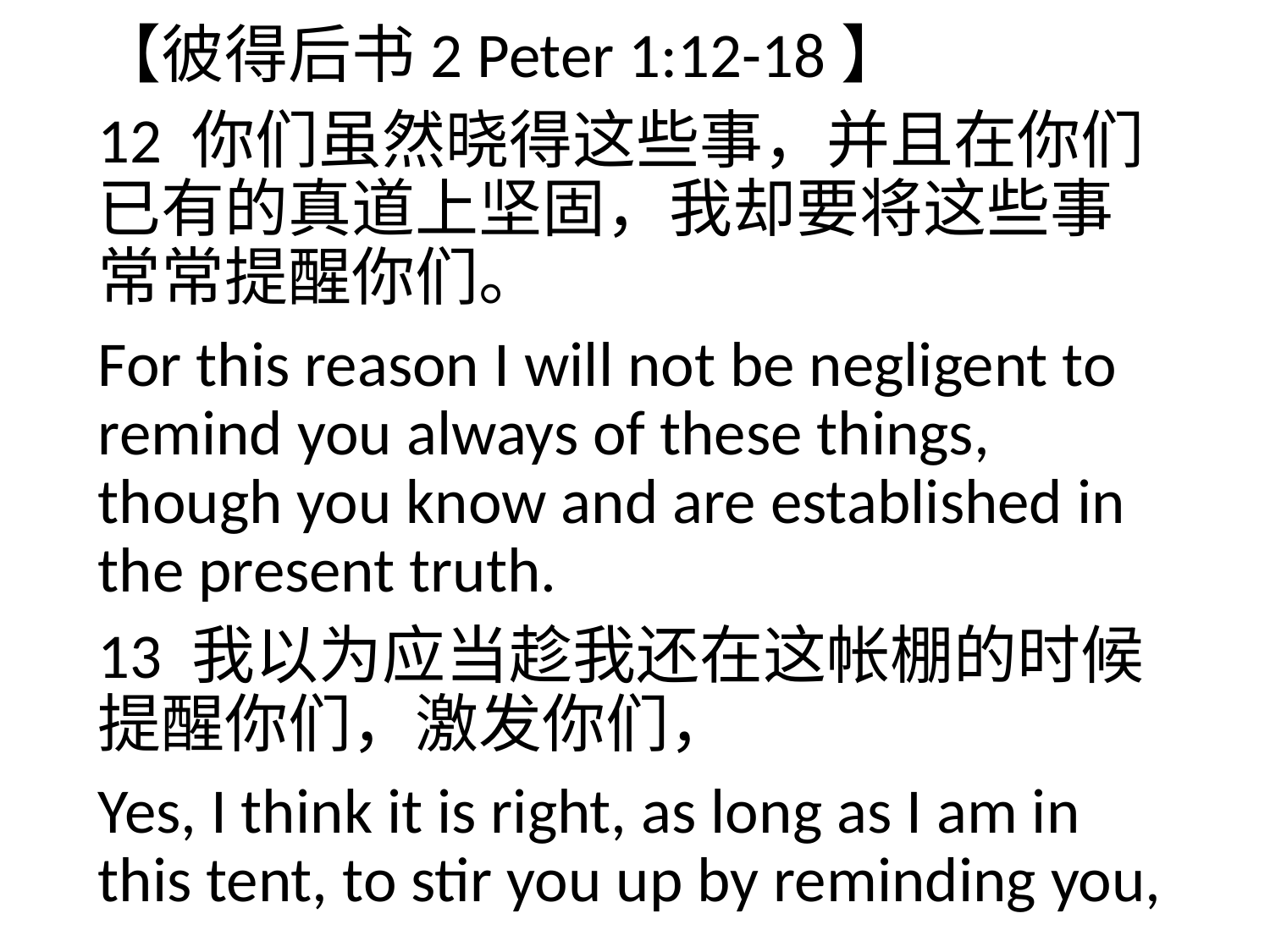

【彼得后书2 Peter 1:12-18】
12 你们虽然晓得这些事，并且在你们已有的真道上坚固，我却要将这些事常常提醒你们。
For this reason I will not be negligent to remind you always of these things, though you know and are established in the present truth.
13 我以为应当趁我还在这帐棚的时候提醒你们，激发你们，
Yes, I think it is right, as long as I am in this tent, to stir you up by reminding you,